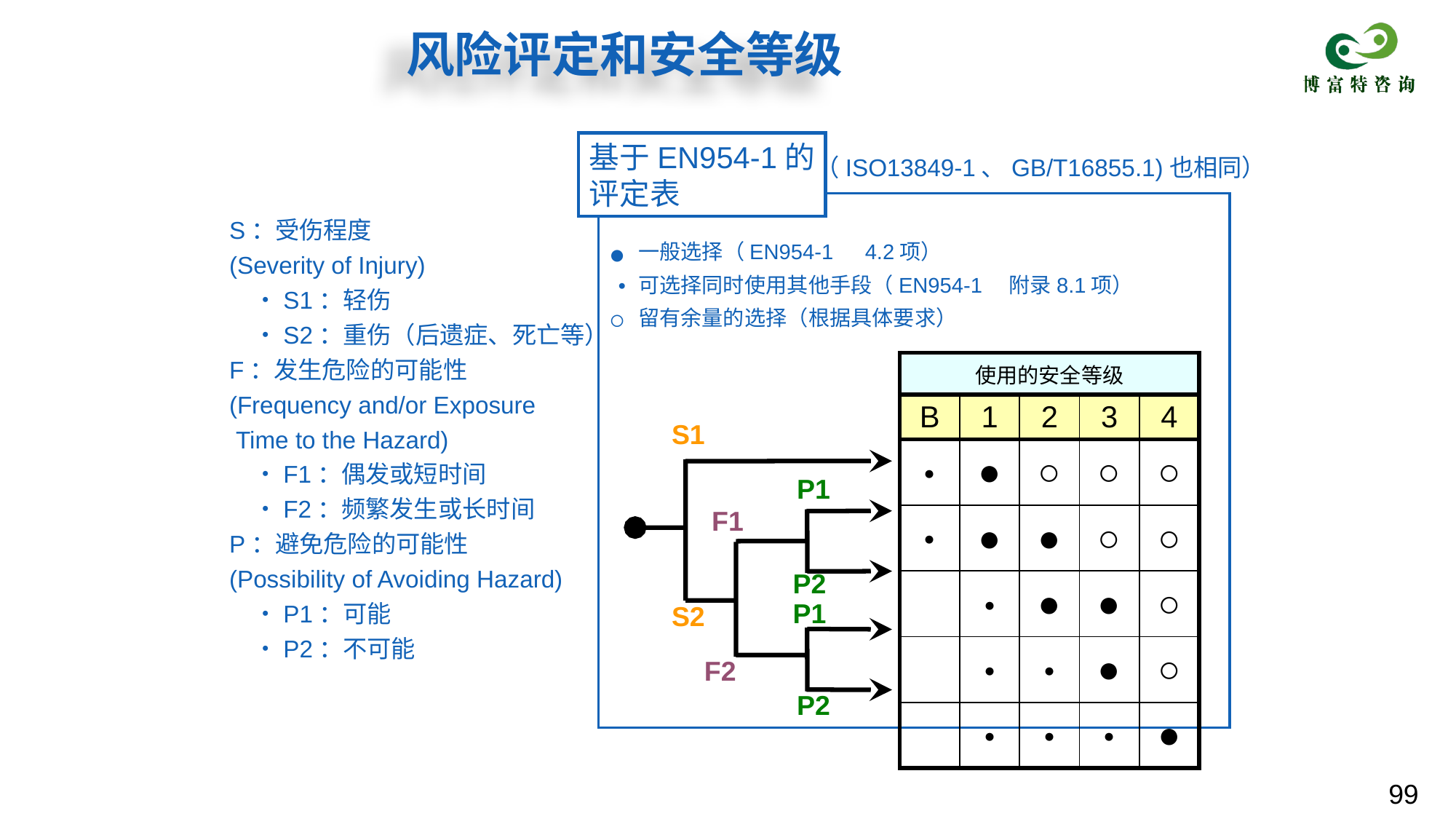

# 风险评定和安全等级
基于EN954-1的
评定表
（ISO13849-1、GB/T16855.1)也相同）

S：受伤程度
(Severity of Injury)
　・S1：轻伤
　・S2：重伤（后遗症、死亡等）
F：发生危险的可能性
(Frequency and/or Exposure
 Time to the Hazard)
　・F1：偶发或短时间
　・F2：频繁发生或长时间
P：避免危险的可能性
(Possibility of Avoiding Hazard)
　・P1：可能
　・P2：不可能
一般选择（EN954-1　4.2项）
可选择同时使用其他手段（EN954-1　附录8.1项）
留有余量的选择（根据具体要求）
●
・
○
| 使用的安全等级 |  |  |  |  |
| --- | --- | --- | --- | --- |
| B | 1 | 2 | 3 | 4 |
| ・ | ● | ○ | ○ | ○ |
| ・ | ● | ● | ○ | ○ |
|  | ・ | ● | ● | ○ |
|  | ・ | ・ | ● | ○ |
|  | ・ | ・ | ・ | ● |
S1

P1
F1

P2

P1
S2

F2

P2

99